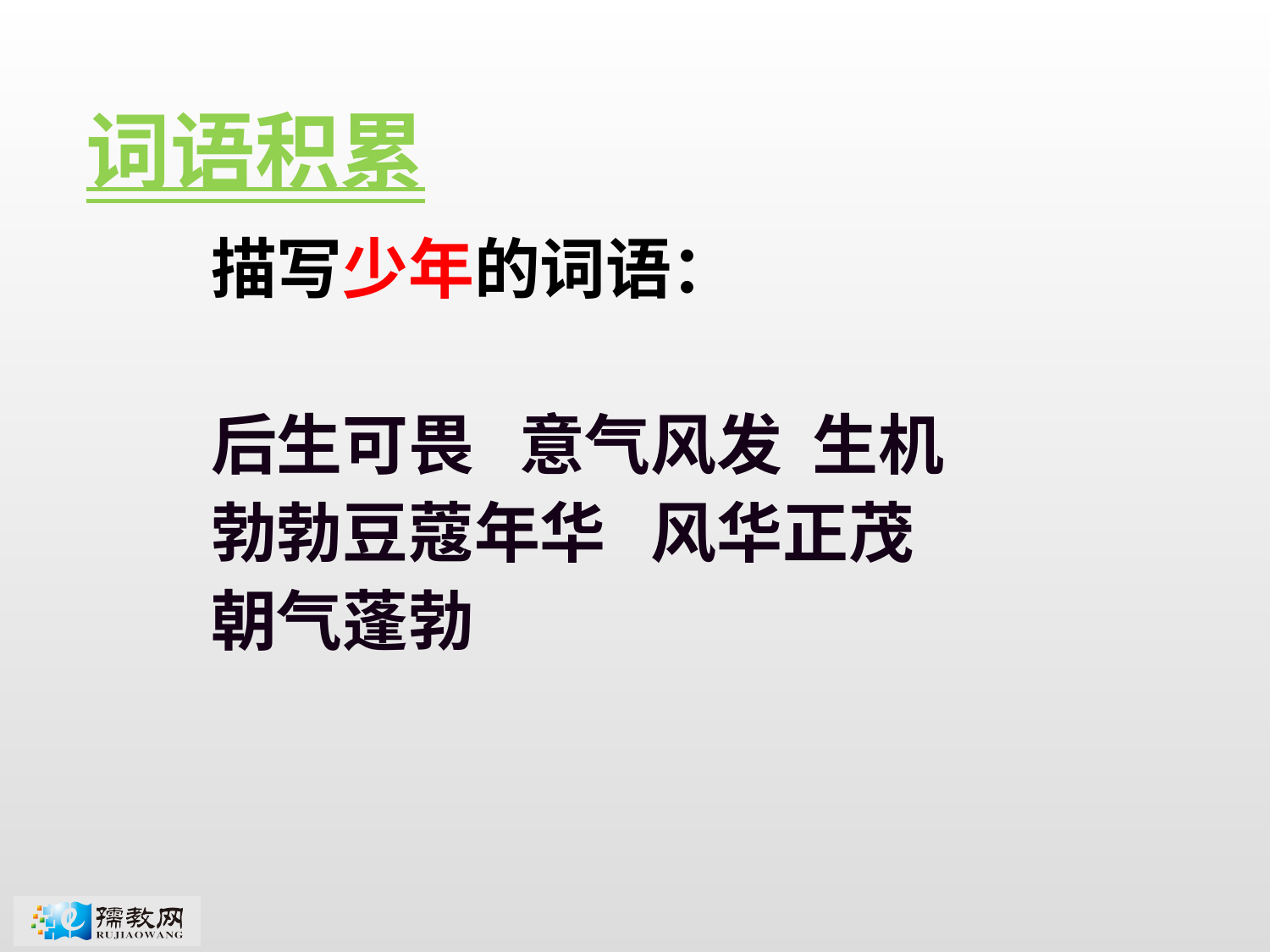

词语积累
描写少年的词语：

后生可畏   意气风发  生机勃勃豆蔻年华   风华正茂  朝气蓬勃